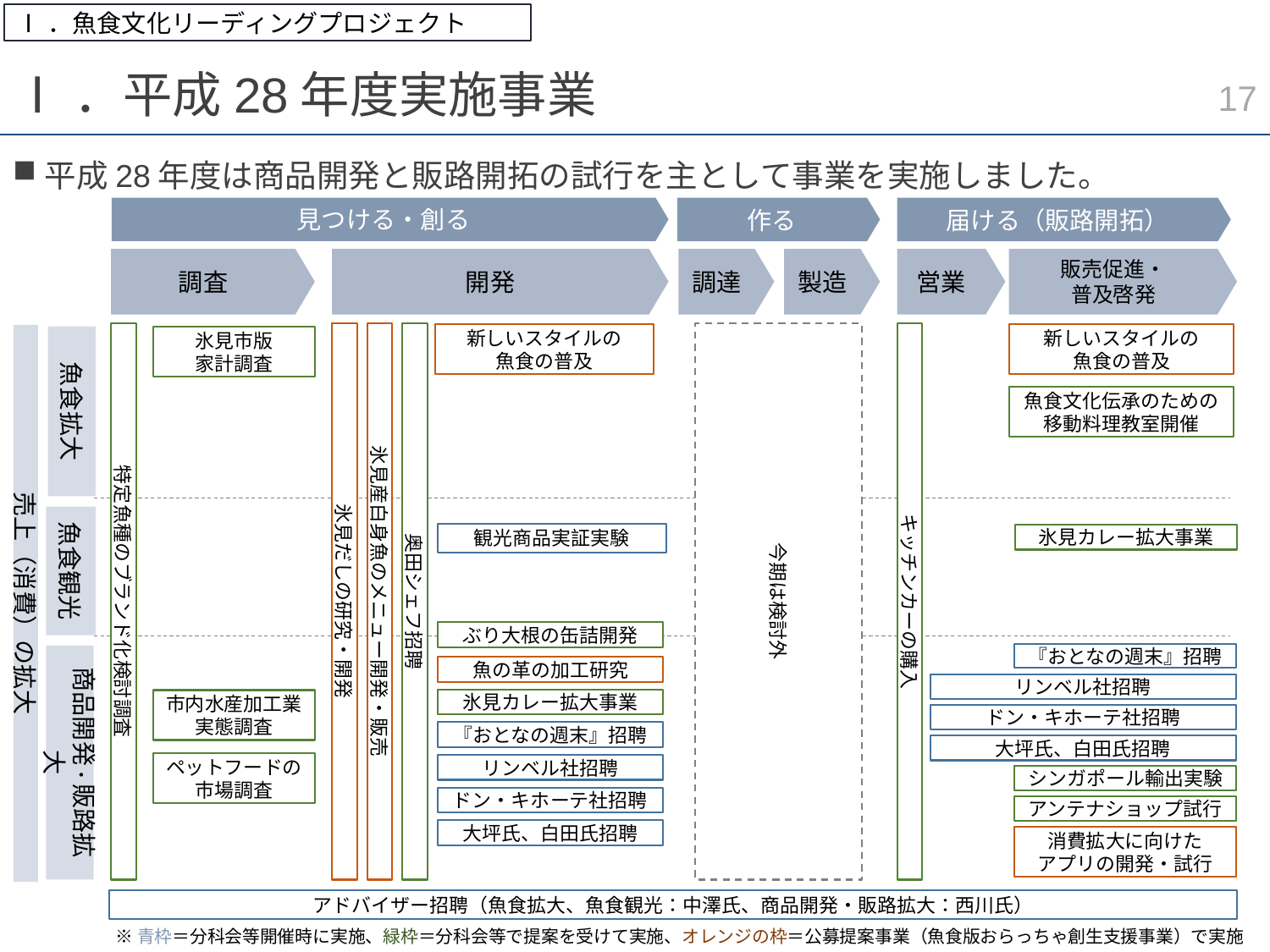

Ⅰ．魚食文化リーディングプロジェクト
17
# Ⅰ．平成28年度実施事業
平成28年度は商品開発と販路開拓の試行を主として事業を実施しました。
見つける・創る
作る
届ける（販路開拓）
調査
開発
調達
製造
営業
販売促進・
普及啓発
特定魚種のブランド化検討調査
氷見だしの研究・開発
氷見産白身魚のメニュー開発・販売
奥田シェフ招聘
今期は検討外
キッチンカーの購入
新しいスタイルの
魚食の普及
新しいスタイルの
魚食の普及
売上（消費）の拡大
魚食拡大
氷見市版
家計調査
魚食文化伝承のための移動料理教室開催
魚食観光
観光商品実証実験
氷見カレー拡大事業
ぶり大根の缶詰開発
『おとなの週末』招聘
商品開発・販路拡大
魚の革の加工研究
リンベル社招聘
氷見カレー拡大事業
市内水産加工業実態調査
ドン・キホーテ社招聘
『おとなの週末』招聘
大坪氏、白田氏招聘
ペットフードの市場調査
リンベル社招聘
シンガポール輸出実験
ドン・キホーテ社招聘
アンテナショップ試行
大坪氏、白田氏招聘
消費拡大に向けた
アプリの開発・試行
アドバイザー招聘（魚食拡大、魚食観光：中澤氏、商品開発・販路拡大：西川氏）
※青枠＝分科会等開催時に実施、緑枠＝分科会等で提案を受けて実施、オレンジの枠＝公募提案事業（魚食版おらっちゃ創生支援事業）で実施